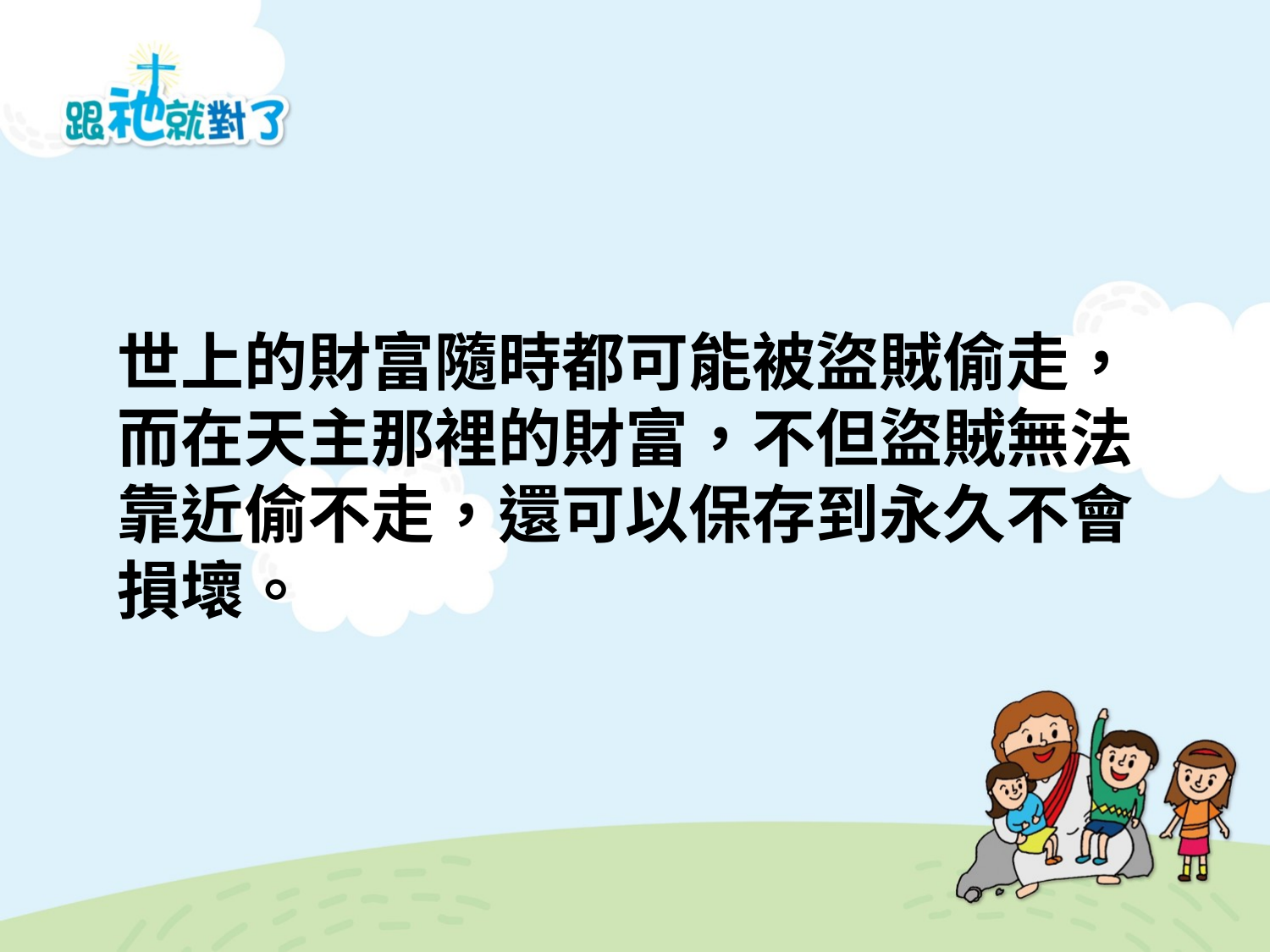

世上的財富隨時都可能被盜賊偷走，而在天主那裡的財富，不但盜賊無法靠近偷不走，還可以保存到永久不會損壞。